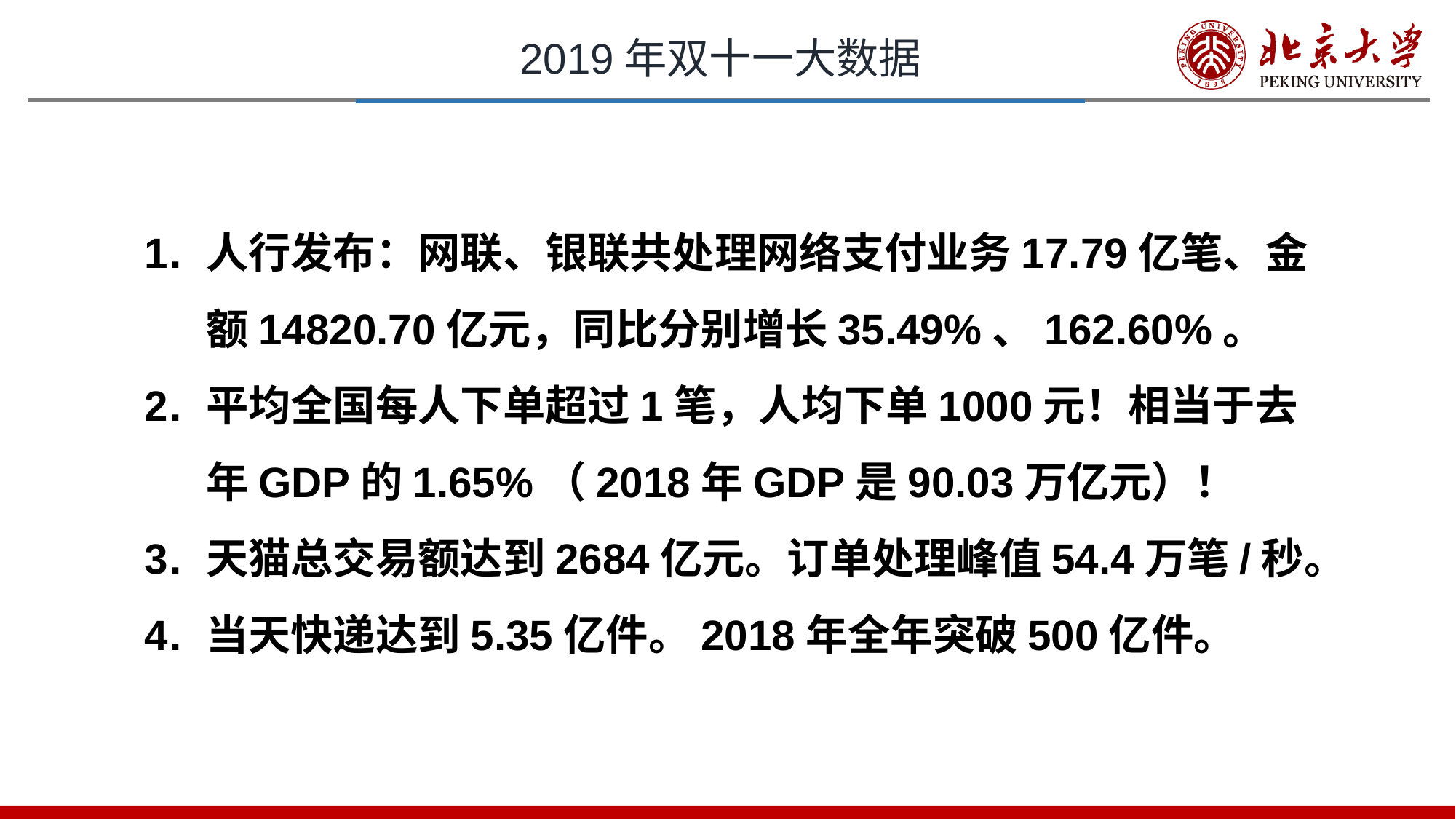

2019年双十一大数据
人行发布：网联、银联共处理网络支付业务17.79亿笔、金额14820.70亿元，同比分别增长35.49%、162.60%。
平均全国每人下单超过1笔，人均下单1000元！相当于去年GDP的1.65%（2018年GDP是90.03万亿元）！
天猫总交易额达到2684亿元。订单处理峰值54.4万笔/秒。
当天快递达到5.35亿件。2018年全年突破500亿件。